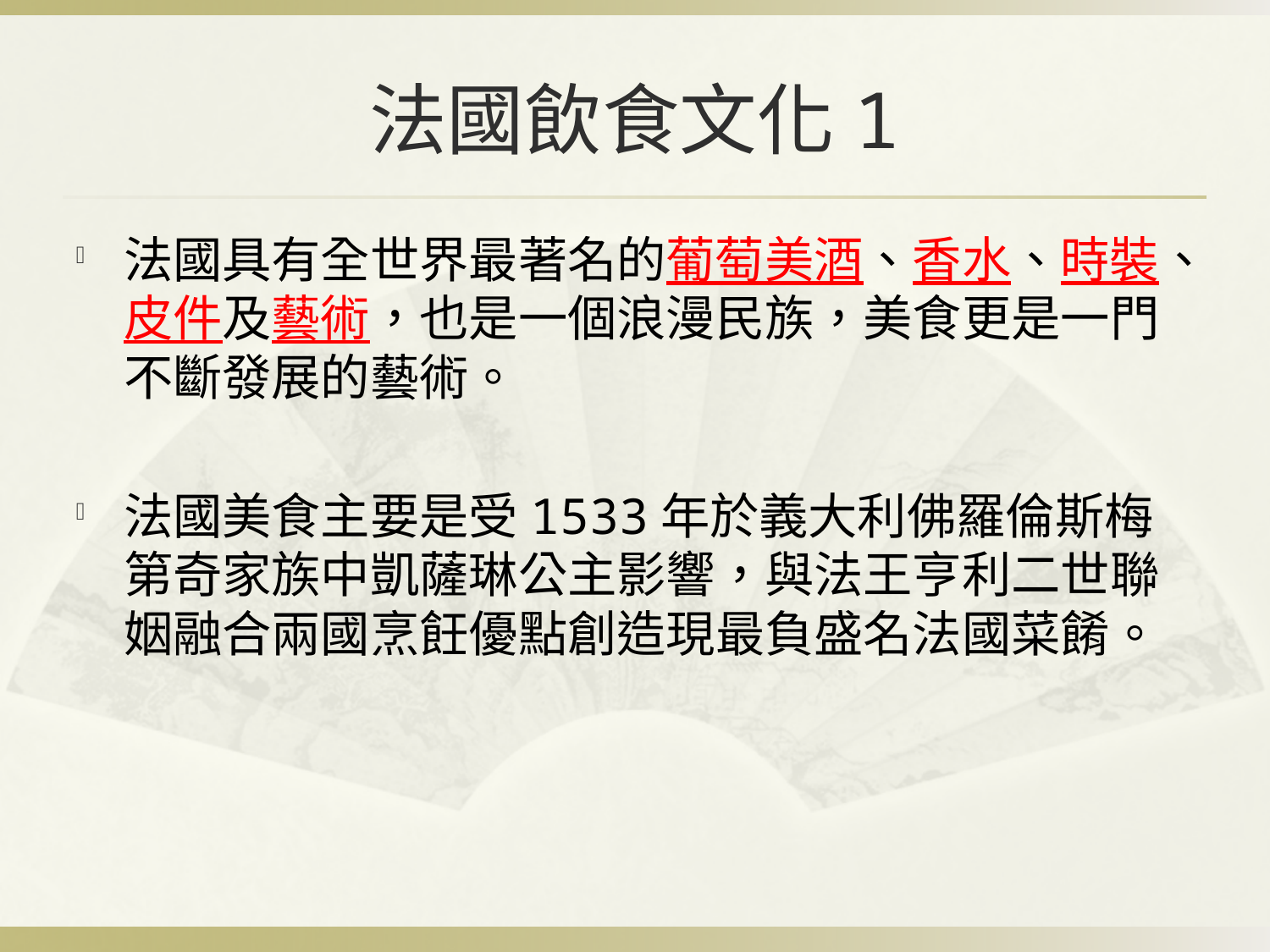

# 法國飲食文化1
法國具有全世界最著名的葡萄美酒、香水、時裝、皮件及藝術，也是一個浪漫民族，美食更是一門不斷發展的藝術。

法國美食主要是受1533年於義大利佛羅倫斯梅第奇家族中凱薩琳公主影響，與法王亨利二世聯姻融合兩國烹飪優點創造現最負盛名法國菜餚。